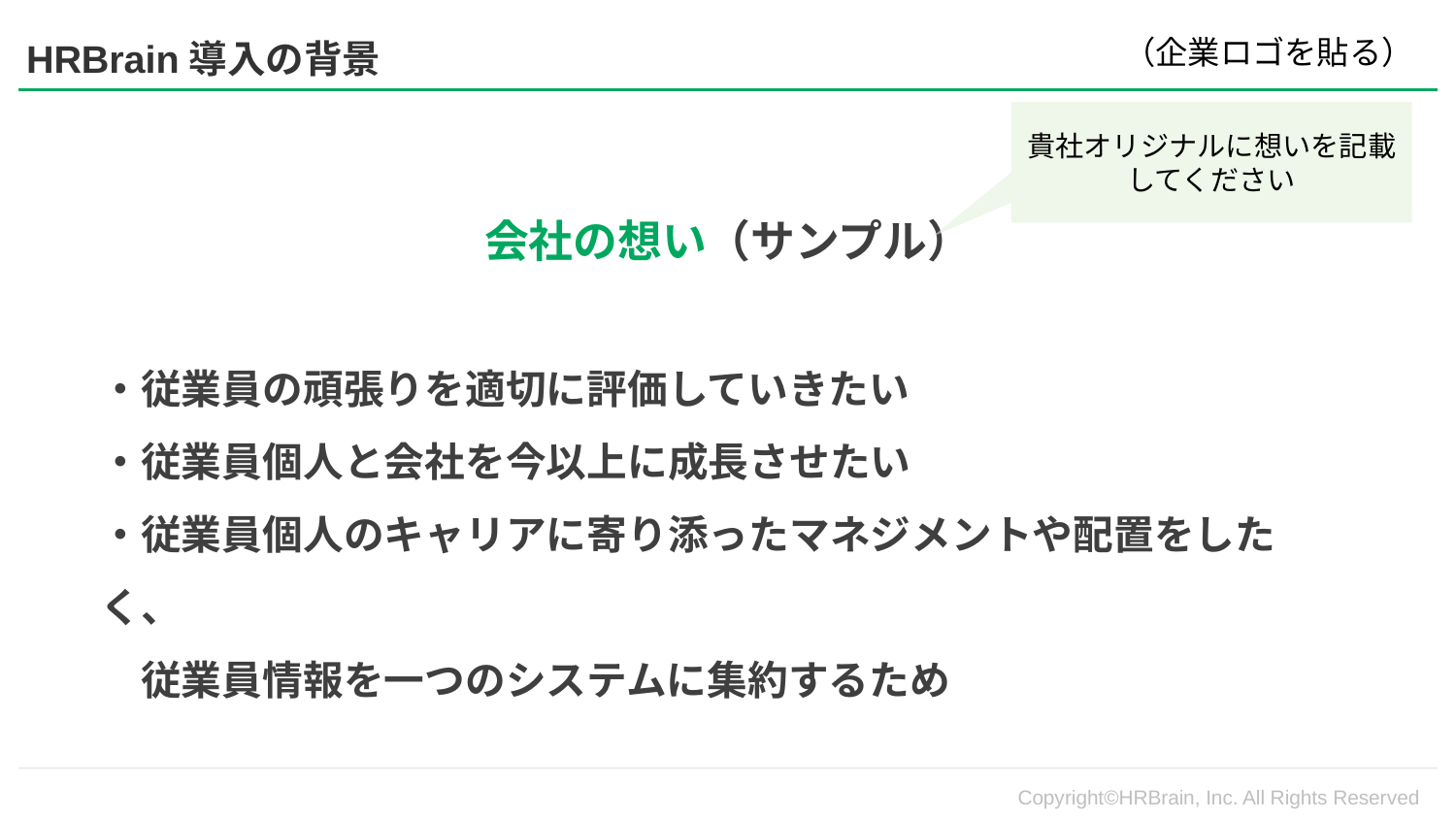

（企業ロゴを貼る）
HRBrain導入の背景
貴社オリジナルに想いを記載してください
会社の想い（サンプル）

・従業員の頑張りを適切に評価していきたい
・従業員個人と会社を今以上に成長させたい
・従業員個人のキャリアに寄り添ったマネジメントや配置をしたく、
　従業員情報を一つのシステムに集約するため

Copyright©HRBrain, Inc. All Rights Reserved